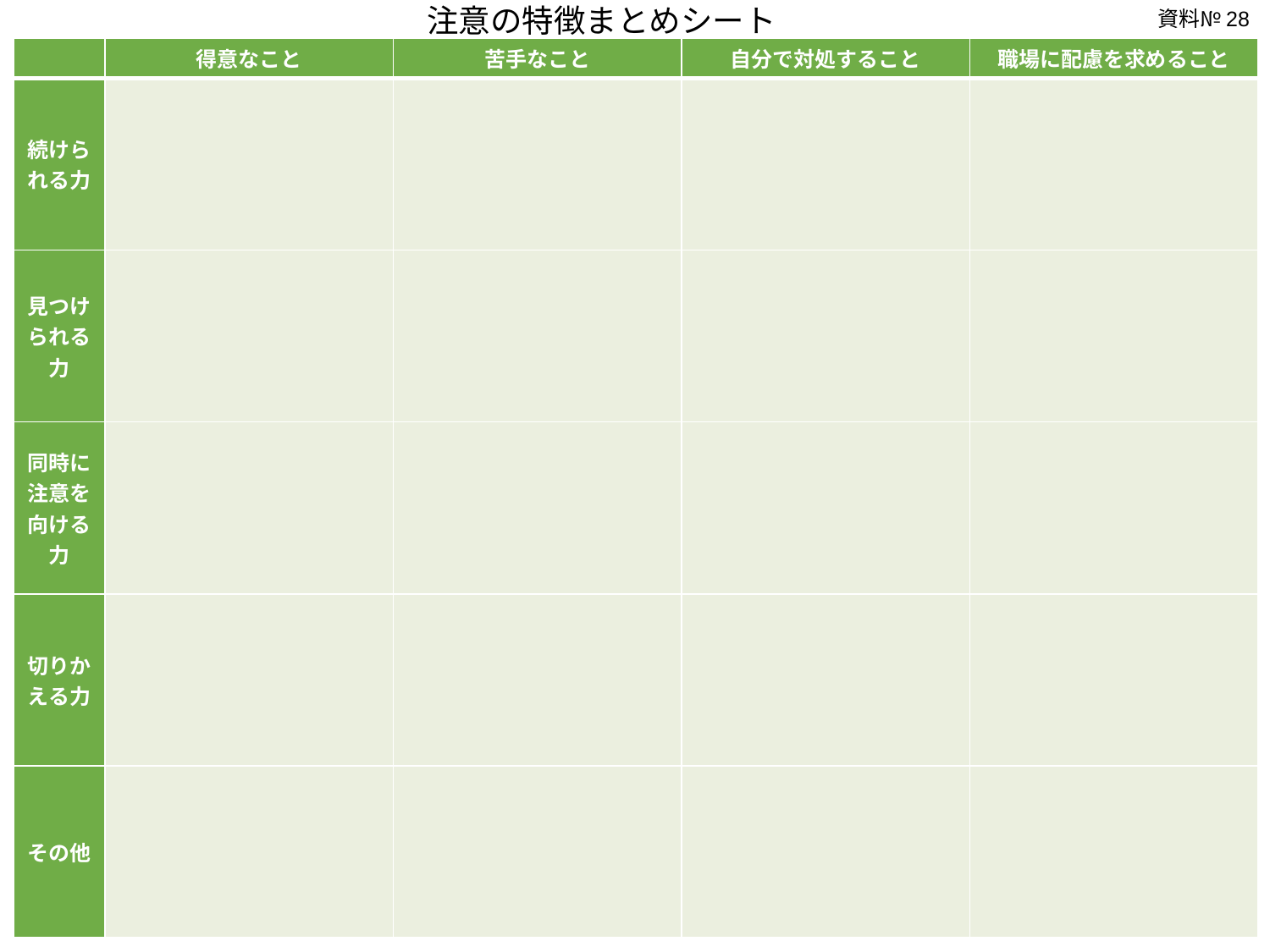

注意の特徴まとめシート
資料№28
|  | 得意なこと | 苦手なこと | 自分で対処すること | 職場に配慮を求めること |
| --- | --- | --- | --- | --- |
| 続けられる力 |  |  |  |  |
| 見つけられる力 |  |  |  |  |
| 同時に 注意を向ける力 |  |  |  |  |
| 切りかえる力 |  |  |  |  |
| その他 |  |  |  |  |
#